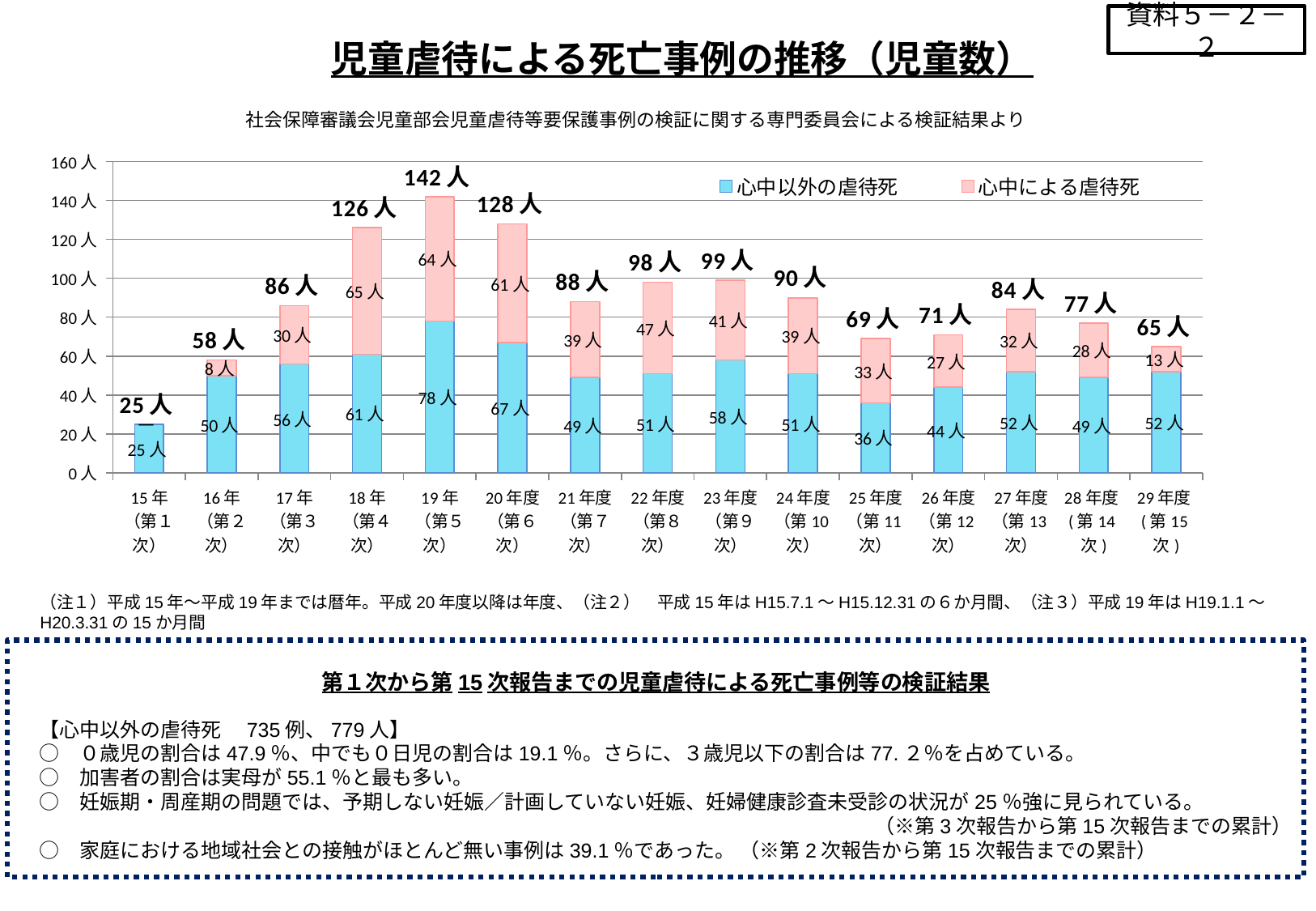

資料５－２－２
# 児童虐待による死亡事例の推移（児童数）
　社会保障審議会児童部会児童虐待等要保護事例の検証に関する専門委員会による検証結果より

### Chart

| Category | 心中以外の虐待死 | 心中による虐待死 | 計 |
|---|---|---|---|
| 15年（第１次） | 25.0 | 0.0 | 25.0 |
| 16年（第２次） | 50.0 | 8.0 | 58.0 |
| 17年（第３次） | 56.0 | 30.0 | 86.0 |
| 18年（第４次） | 61.0 | 65.0 | 126.0 |
| 19年（第５次） | 78.0 | 64.0 | 142.0 |
| 20年度（第６次） | 67.0 | 61.0 | 128.0 |
| 21年度（第７次） | 49.0 | 39.0 | 88.0 |
| 22年度（第８次） | 51.0 | 47.0 | 98.0 |
| 23年度（第９次） | 58.0 | 41.0 | 99.0 |
| 24年度（第10次） | 51.0 | 39.0 | 90.0 |
| 25年度（第11次） | 36.0 | 33.0 | 69.0 |
| 26年度（第12次） | 44.0 | 27.0 | 71.0 |
| 27年度（第13次） | 52.0 | 32.0 | 84.0 |
| 28年度(第14次) | 49.0 | 28.0 | 77.0 |
| 29年度(第15次) | 52.0 | 13.0 | 65.0 |
（注１）平成15年～平成19年までは暦年。平成20年度以降は年度、（注２）　平成15年はH15.7.1～H15.12.31の６か月間、（注３）平成19年はH19.1.1～H20.3.31の15か月間

第１次から第15次報告までの児童虐待による死亡事例等の検証結果

　【心中以外の虐待死　735例、779人】
　○　０歳児の割合は47.9％、中でも０日児の割合は19.1％。さらに、３歳児以下の割合は77.２％を占めている。
　○　加害者の割合は実母が55.1％と最も多い。
　○　妊娠期・周産期の問題では、予期しない妊娠／計画していない妊娠、妊婦健康診査未受診の状況が25％強に見られている。
（※第3次報告から第15次報告までの累計）
　○　家庭における地域社会との接触がほとんど無い事例は39.1％であった。 （※第2次報告から第15次報告までの累計）